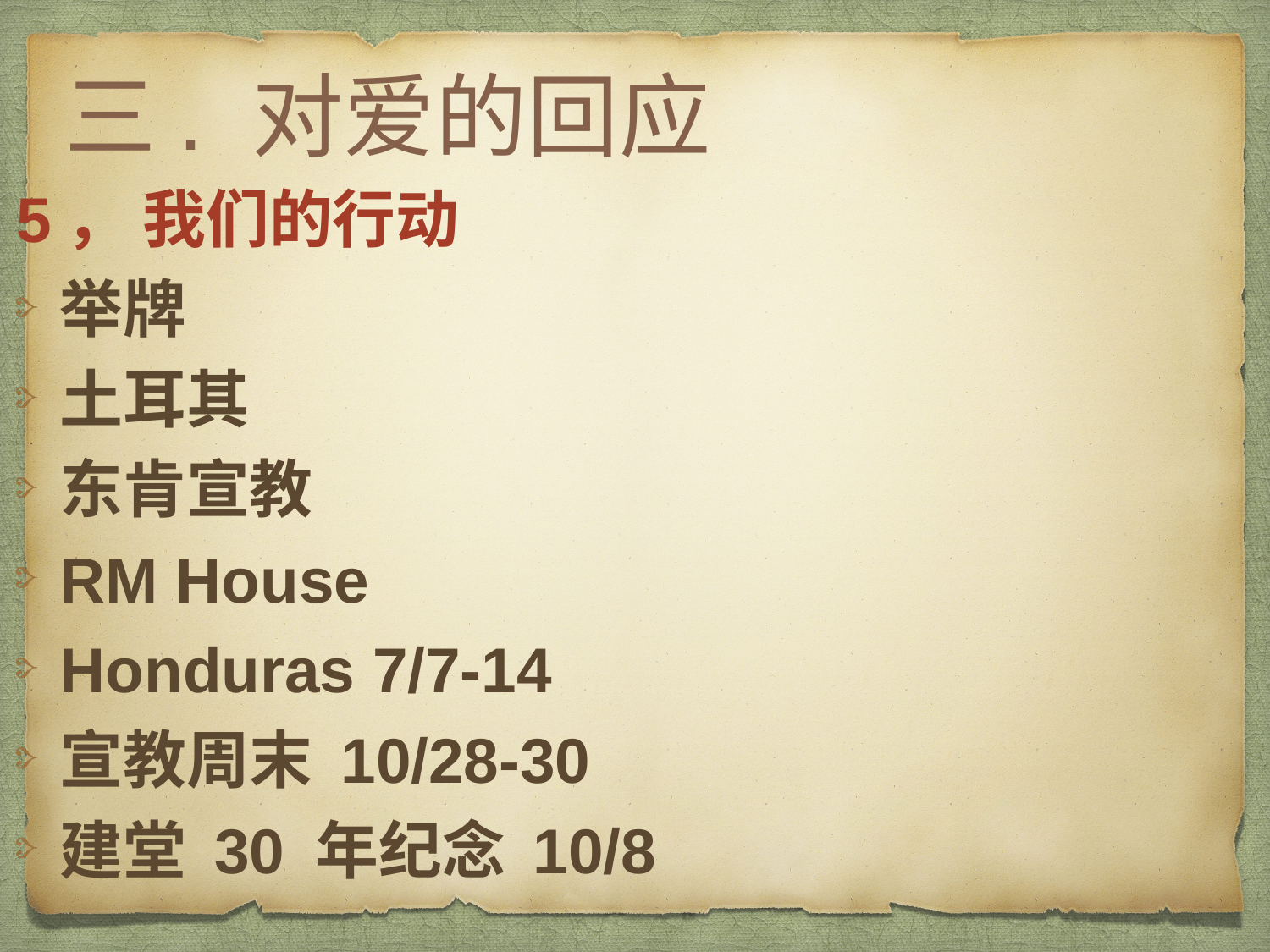

# 三. 对爱的回应
5， 我们的行动
举牌
土耳其
东肯宣教
RM House
Honduras 7/7-14
宣教周末 10/28-30
建堂 30 年纪念 10/8